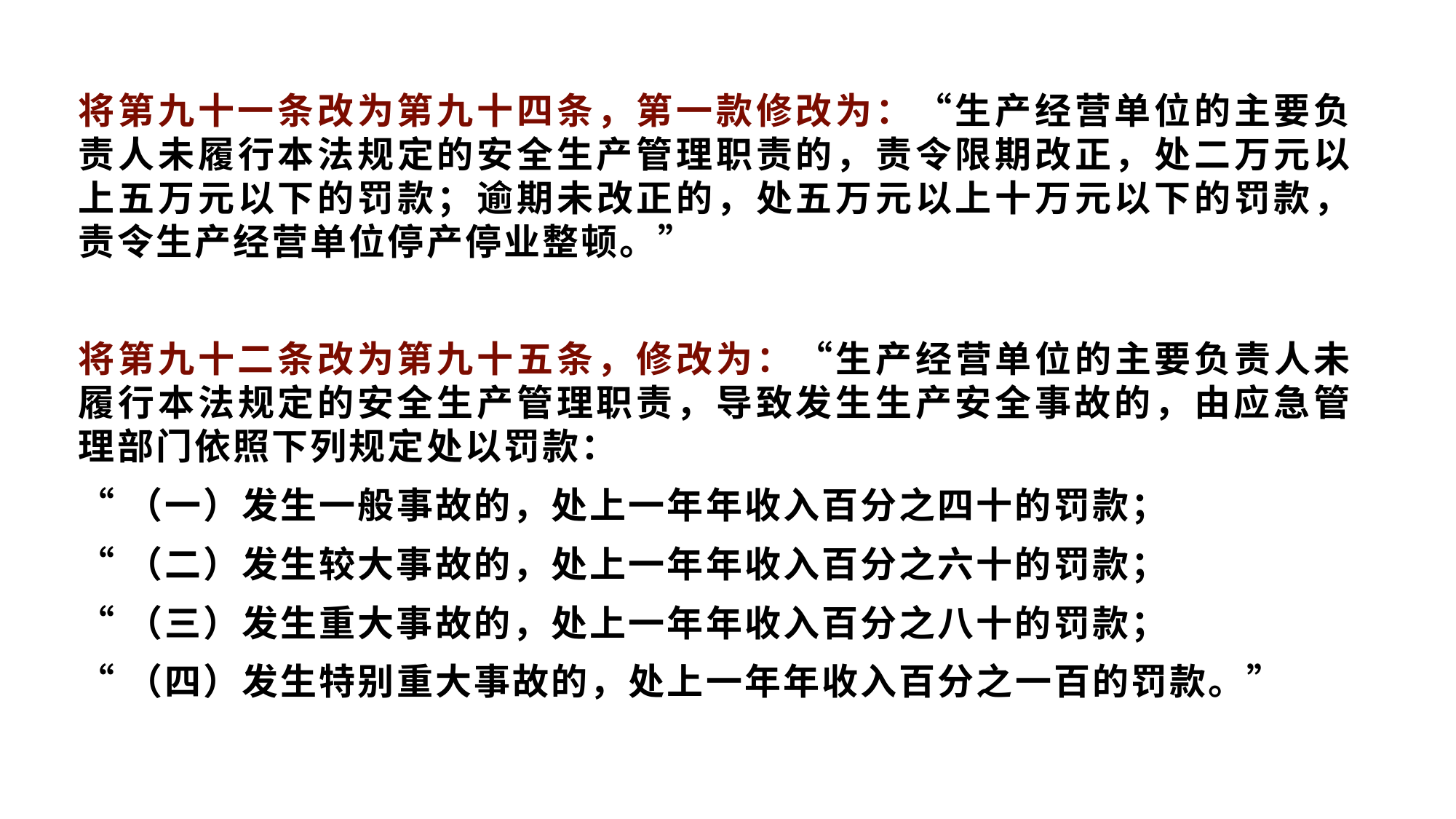

将第九十一条改为第九十四条，第一款修改为：“生产经营单位的主要负责人未履行本法规定的安全生产管理职责的，责令限期改正，处二万元以上五万元以下的罚款；逾期未改正的，处五万元以上十万元以下的罚款，责令生产经营单位停产停业整顿。”

将第九十二条改为第九十五条，修改为：“生产经营单位的主要负责人未履行本法规定的安全生产管理职责，导致发生生产安全事故的，由应急管理部门依照下列规定处以罚款：
“（一）发生一般事故的，处上一年年收入百分之四十的罚款；
“（二）发生较大事故的，处上一年年收入百分之六十的罚款；
“（三）发生重大事故的，处上一年年收入百分之八十的罚款；
“（四）发生特别重大事故的，处上一年年收入百分之一百的罚款。”
142